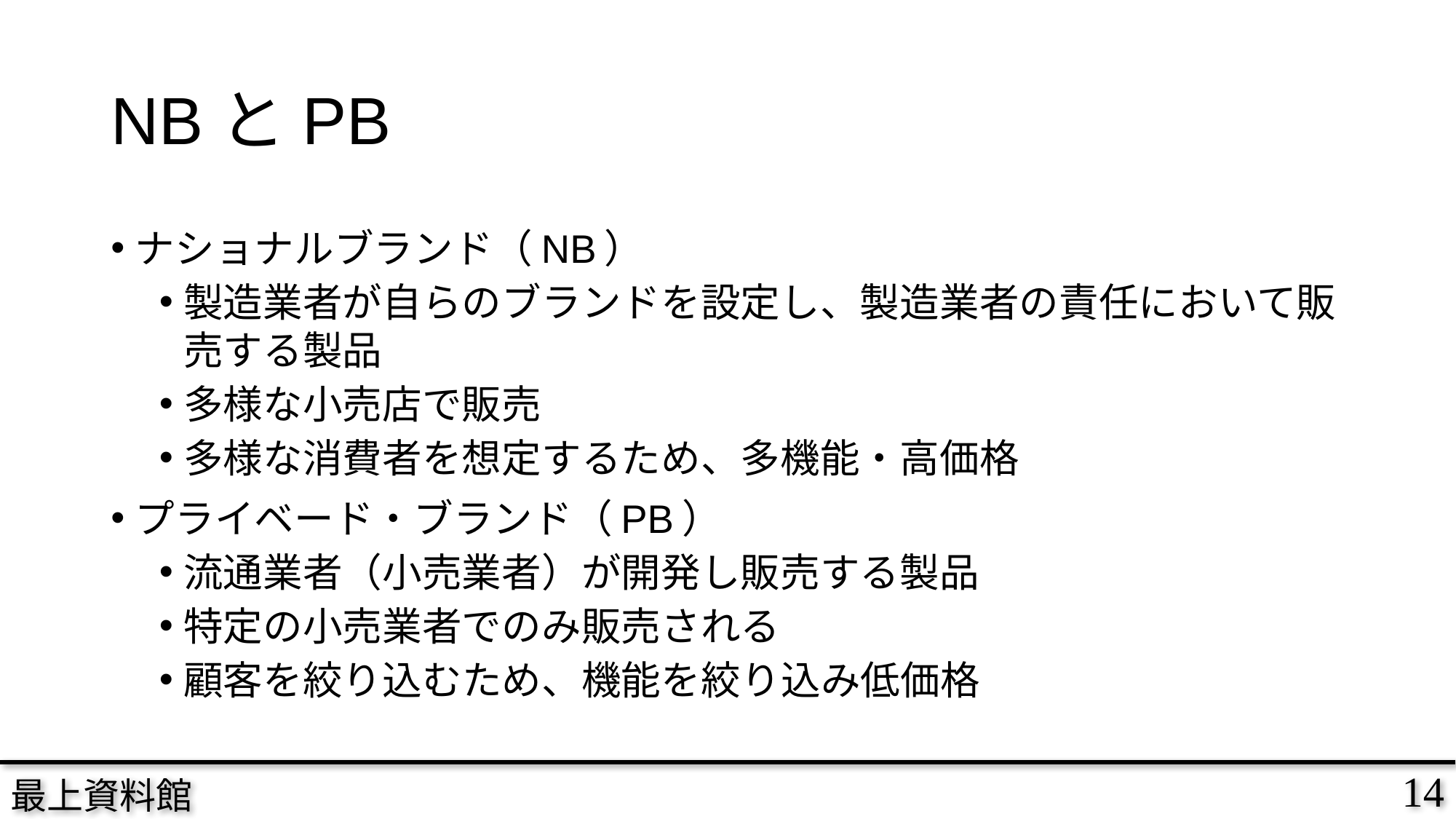

# NBとPB
ナショナルブランド（NB）
製造業者が自らのブランドを設定し、製造業者の責任において販売する製品
多様な小売店で販売
多様な消費者を想定するため、多機能・高価格
プライベード・ブランド（PB）
流通業者（小売業者）が開発し販売する製品
特定の小売業者でのみ販売される
顧客を絞り込むため、機能を絞り込み低価格